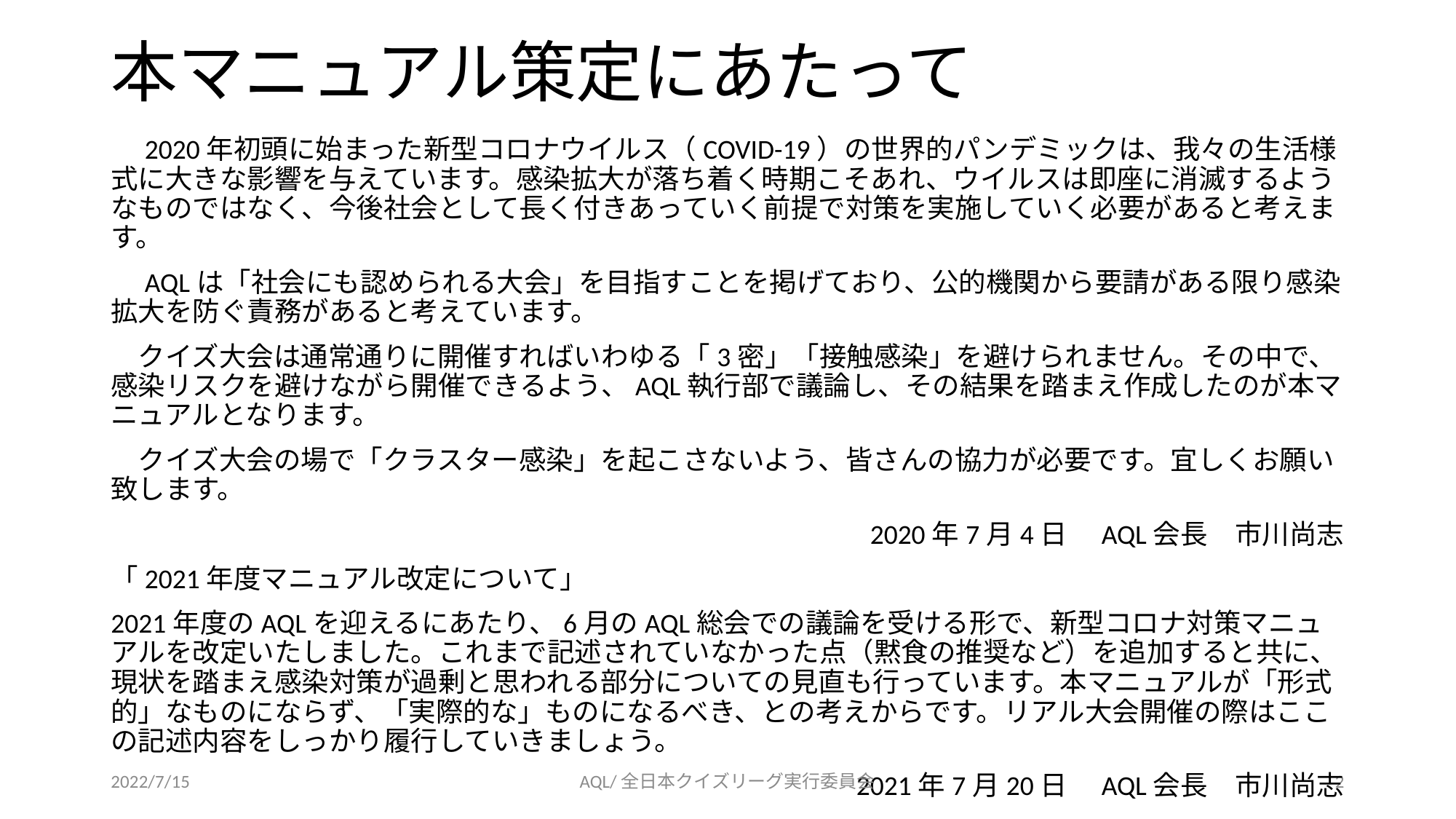

# 本マニュアル策定にあたって
　2020年初頭に始まった新型コロナウイルス（COVID-19）の世界的パンデミックは、我々の生活様式に大きな影響を与えています。感染拡大が落ち着く時期こそあれ、ウイルスは即座に消滅するようなものではなく、今後社会として長く付きあっていく前提で対策を実施していく必要があると考えます。
　AQLは「社会にも認められる大会」を目指すことを掲げており、公的機関から要請がある限り感染拡大を防ぐ責務があると考えています。
　クイズ大会は通常通りに開催すればいわゆる「3密」「接触感染」を避けられません。その中で、感染リスクを避けながら開催できるよう、AQL執行部で議論し、その結果を踏まえ作成したのが本マニュアルとなります。
　クイズ大会の場で「クラスター感染」を起こさないよう、皆さんの協力が必要です。宜しくお願い致します。
2020年7月4日　AQL会長　市川尚志
「2021年度マニュアル改定について」
2021年度のAQLを迎えるにあたり、6月のAQL総会での議論を受ける形で、新型コロナ対策マニュアルを改定いたしました。これまで記述されていなかった点（黙食の推奨など）を追加すると共に、現状を踏まえ感染対策が過剰と思われる部分についての見直も行っています。本マニュアルが「形式的」なものにならず、「実際的な」ものになるべき、との考えからです。リアル大会開催の際はここの記述内容をしっかり履行していきましょう。
2021年7月20日　AQL会長　市川尚志
2022/7/15
AQL/全日本クイズリーグ実行委員会
2